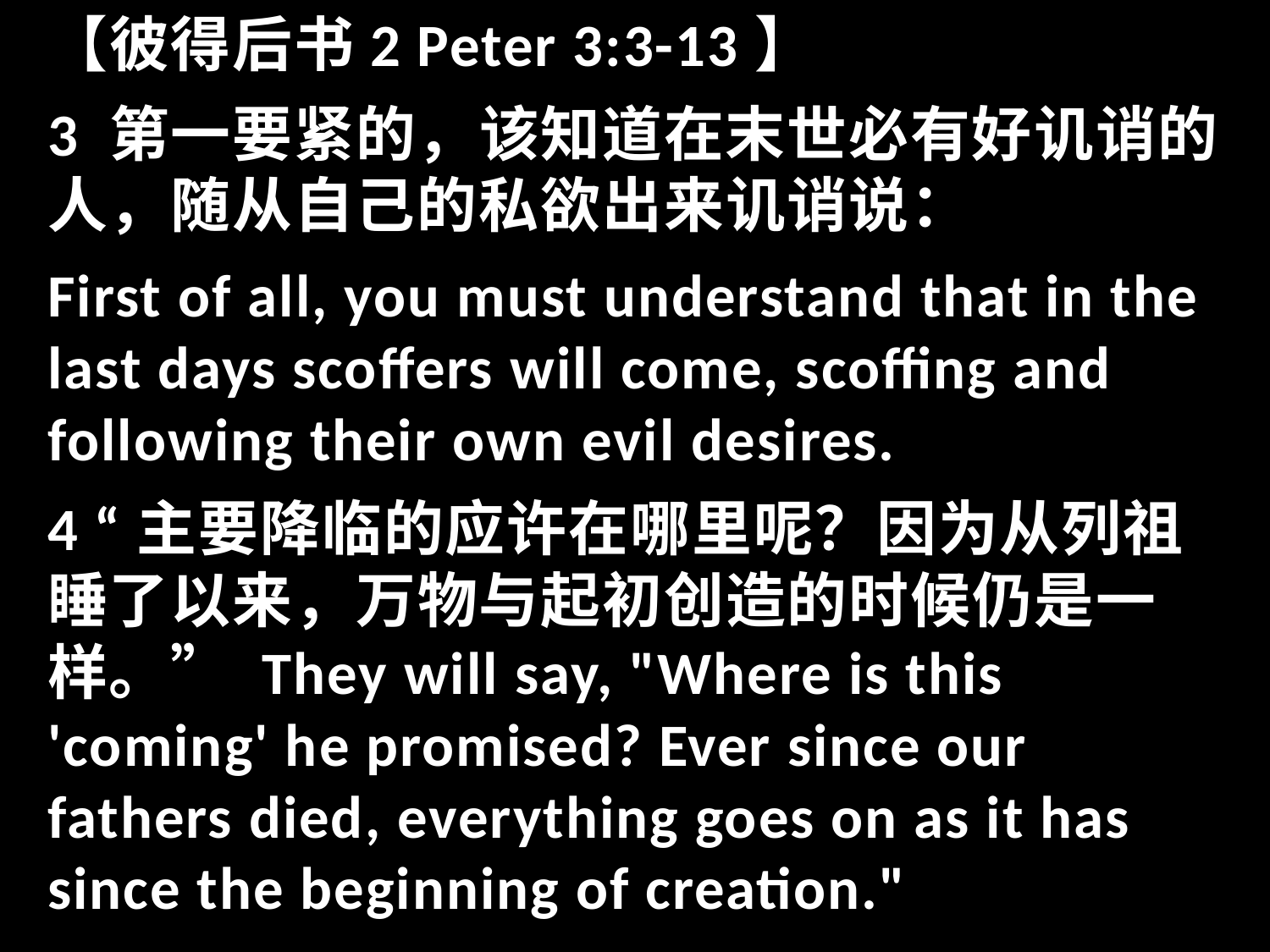

【彼得后书2 Peter 3:3-13】
3 第一要紧的，该知道在末世必有好讥诮的人，随从自己的私欲出来讥诮说：
First of all, you must understand that in the last days scoffers will come, scoffing and following their own evil desires.
4 “主要降临的应许在哪里呢？因为从列祖睡了以来，万物与起初创造的时候仍是一样。” They will say, "Where is this 'coming' he promised? Ever since our fathers died, everything goes on as it has since the beginning of creation."